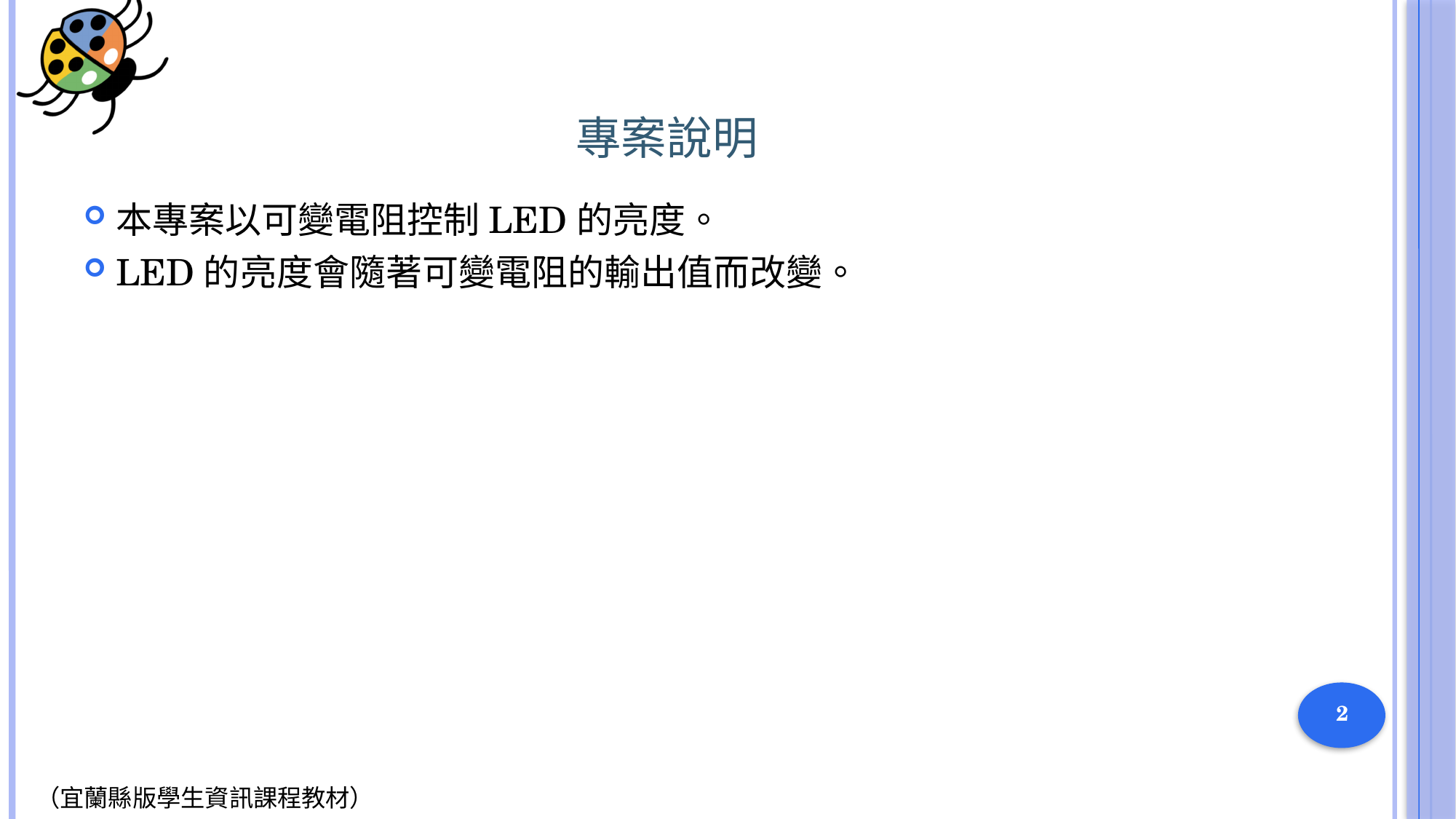

# 專案說明
本專案以可變電阻控制LED的亮度。
LED的亮度會隨著可變電阻的輸出值而改變。
2